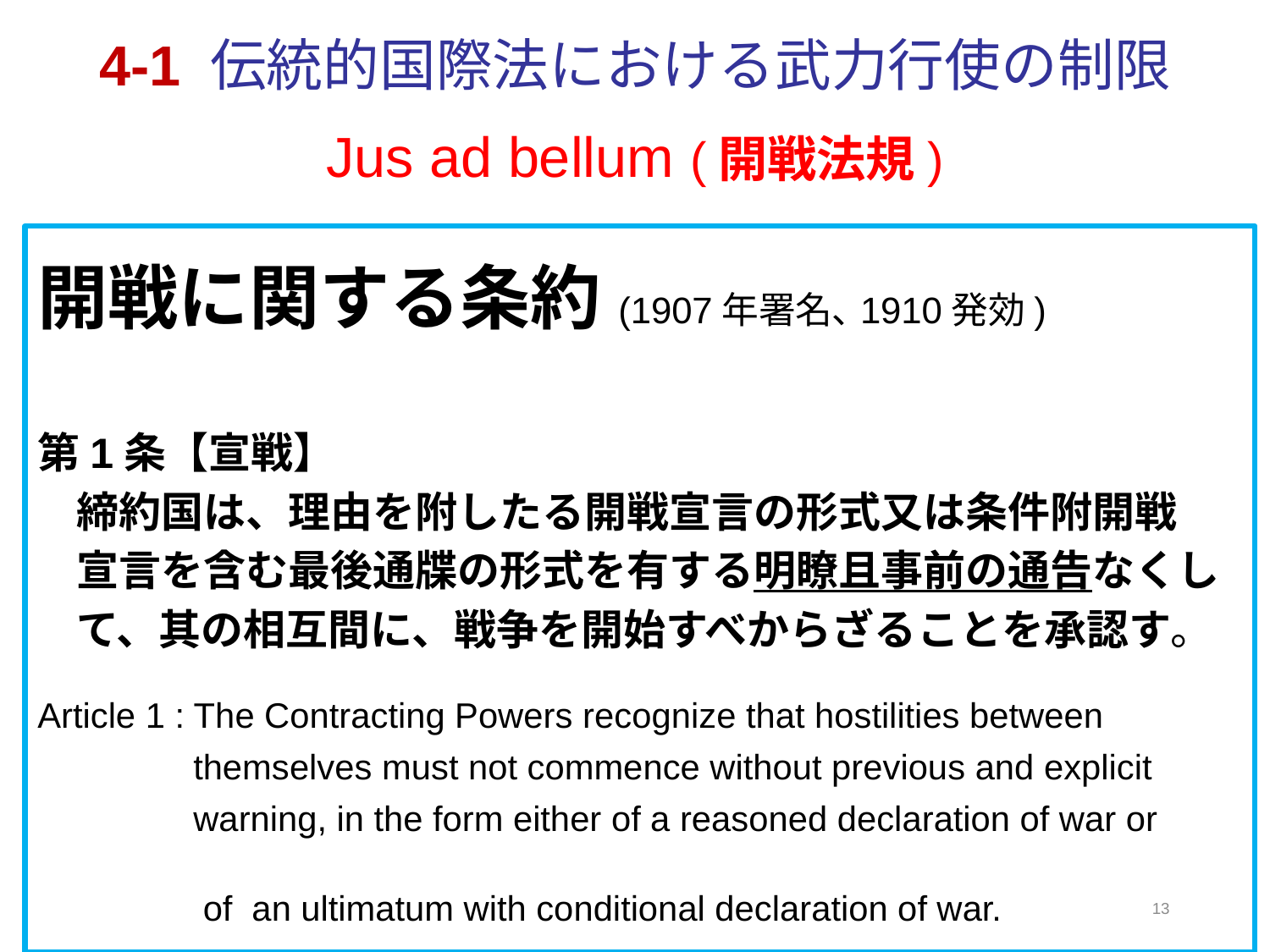

# 4-1 伝統的国際法における武力行使の制限 Jus ad bellum (開戦法規)

開戦に関する条約(1907年署名､1910発効)

第1条【宣戦】
   締約国は、理由を附したる開戦宣言の形式又は条件附開戦
   宣言を含む最後通牒の形式を有する明瞭且事前の通告なくし
   て、其の相互間に、戦争を開始すべからざることを承認す。

Article 1 : The Contracting Powers recognize that hostilities between
                themselves must not commence without previous and explicit
                warning, in the form either of a reasoned declaration of war or
　　　　  of  an ultimatum with conditional declaration of war.

13